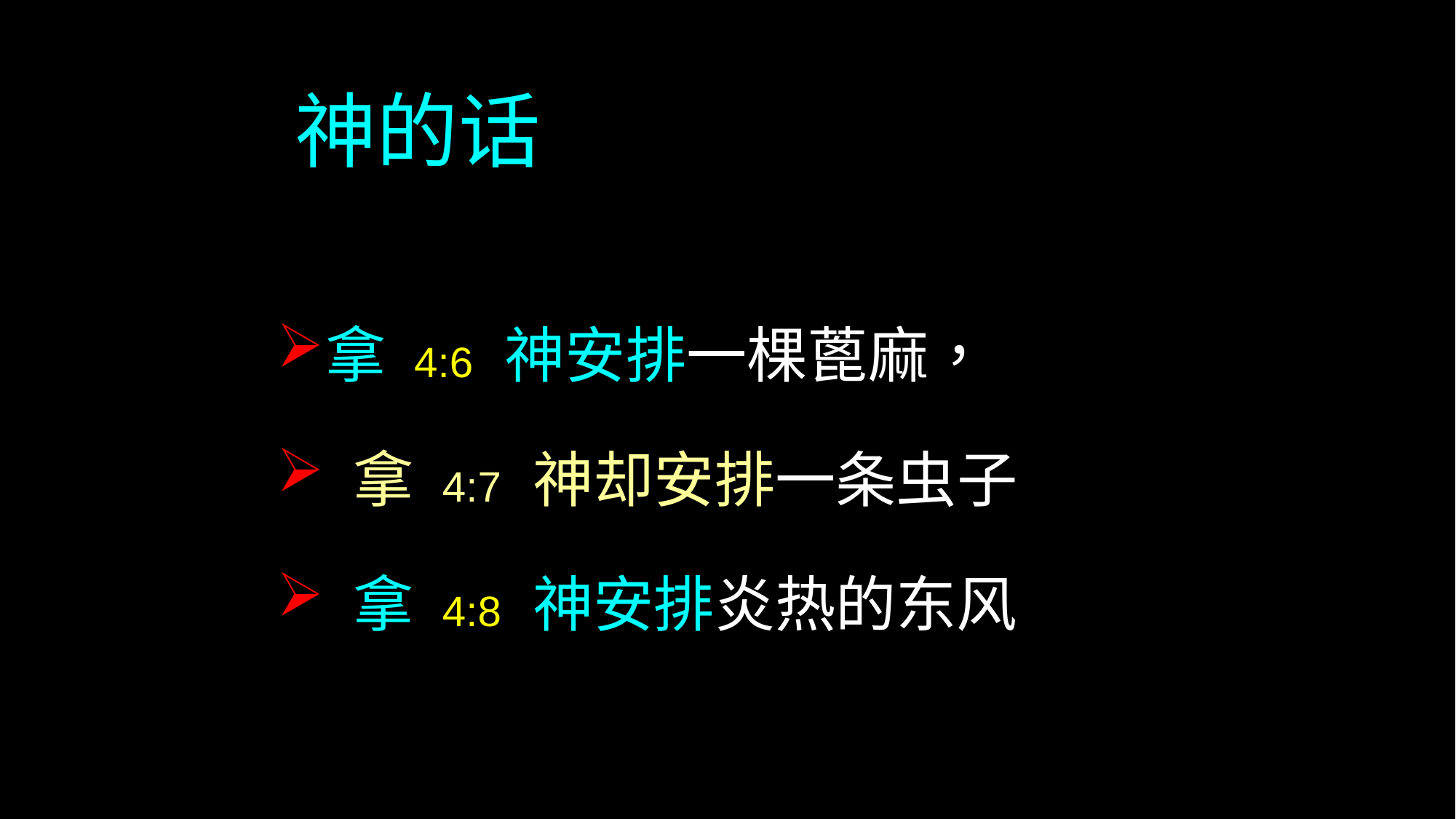

# 神的话

拿 4:6 神安排一棵蓖麻，
 拿 4:7 神却安排一条虫子
 拿 4:8 神安排炎热的东风